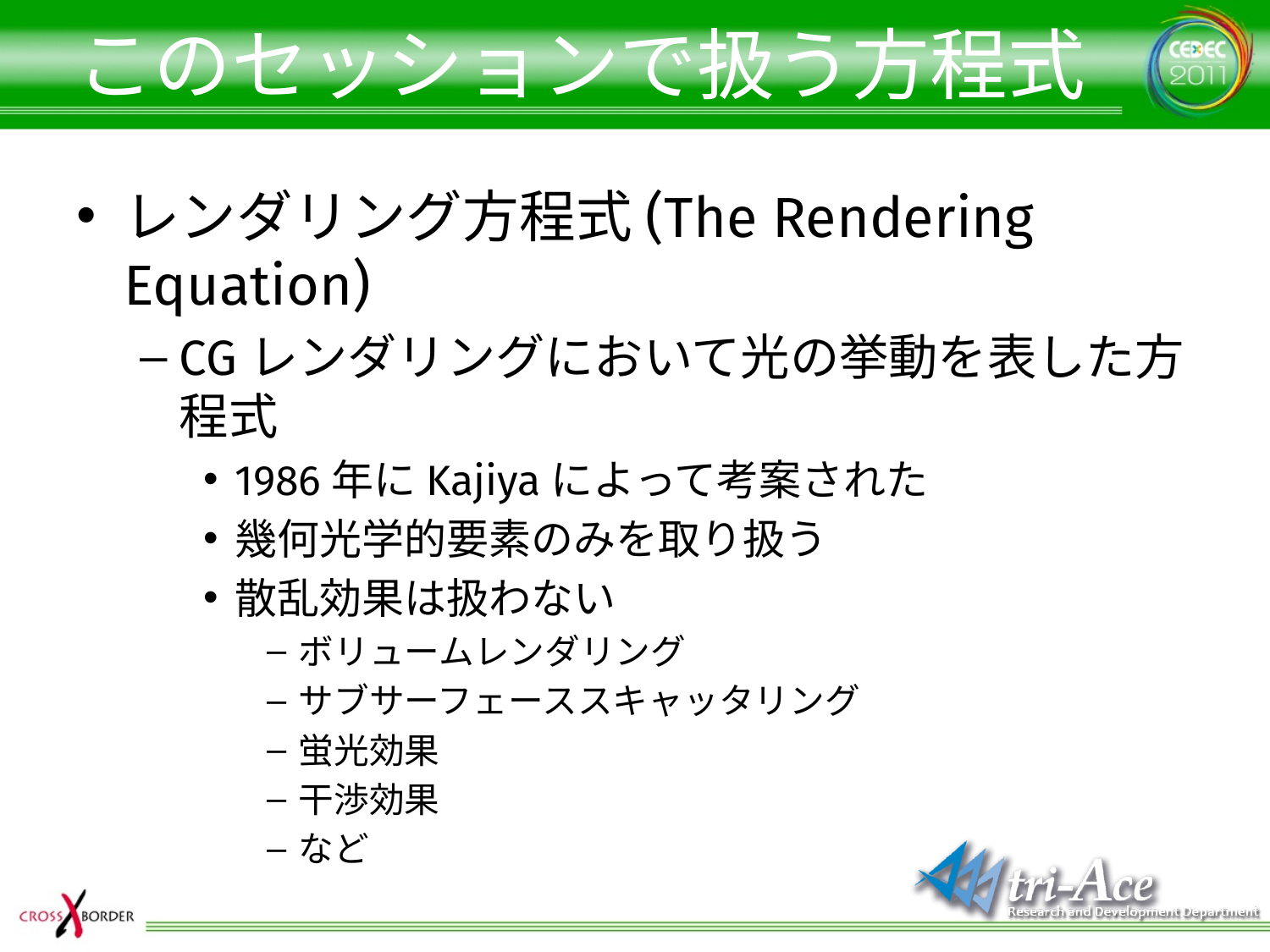

# このセッションで扱う方程式
レンダリング方程式(The Rendering Equation)
CGレンダリングにおいて光の挙動を表した方程式
1986年にKajiyaによって考案された
幾何光学的要素のみを取り扱う
散乱効果は扱わない
ボリュームレンダリング
サブサーフェーススキャッタリング
蛍光効果
干渉効果
など